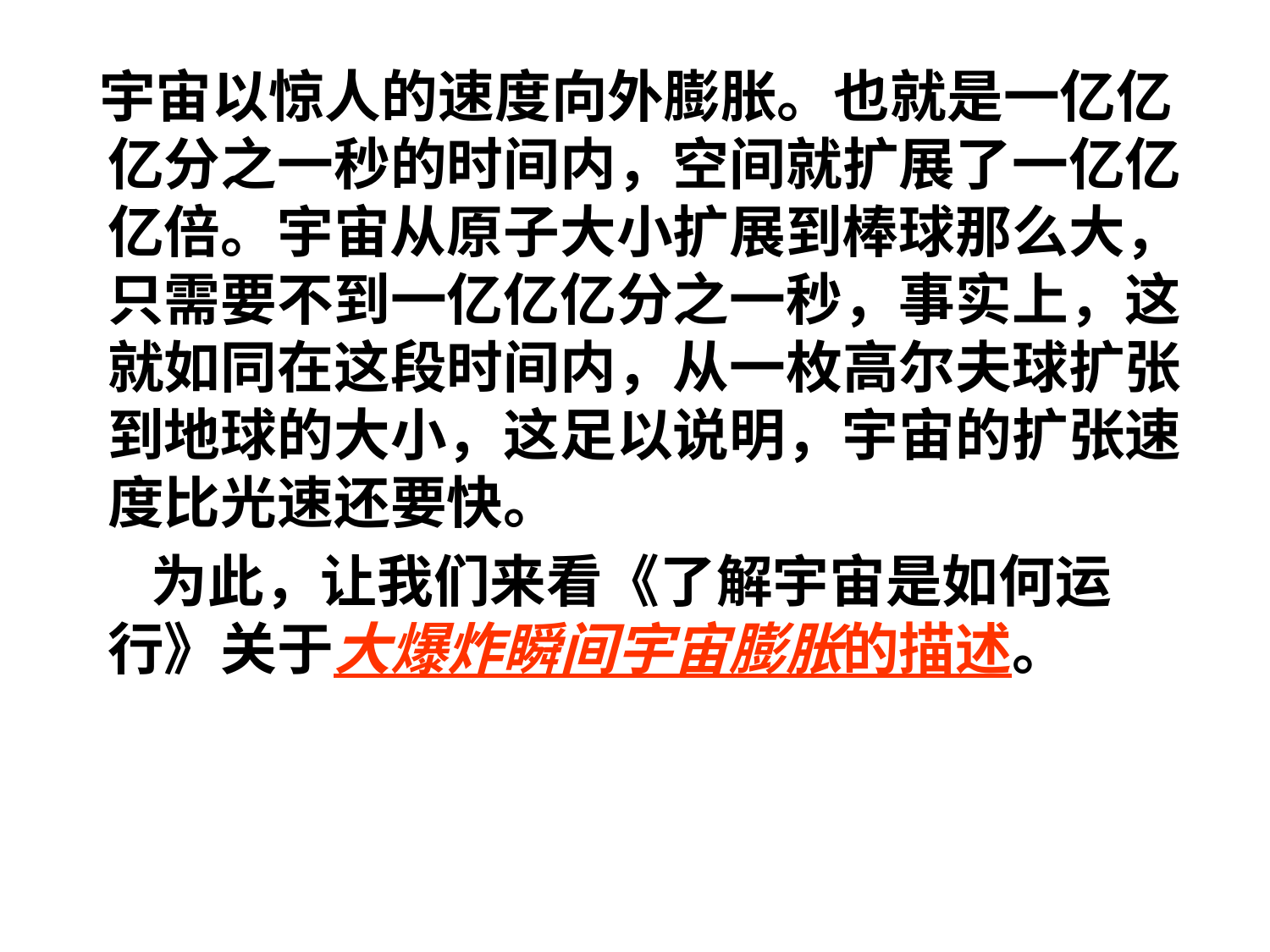

宇宙以惊人的速度向外膨胀。也就是一亿亿亿分之一秒的时间内，空间就扩展了一亿亿亿倍。宇宙从原子大小扩展到棒球那么大，只需要不到一亿亿亿分之一秒，事实上，这就如同在这段时间内，从一枚高尔夫球扩张到地球的大小，这足以说明，宇宙的扩张速度比光速还要快。
      为此，让我们来看《了解宇宙是如何运行》关于大爆炸瞬间宇宙膨胀的描述。